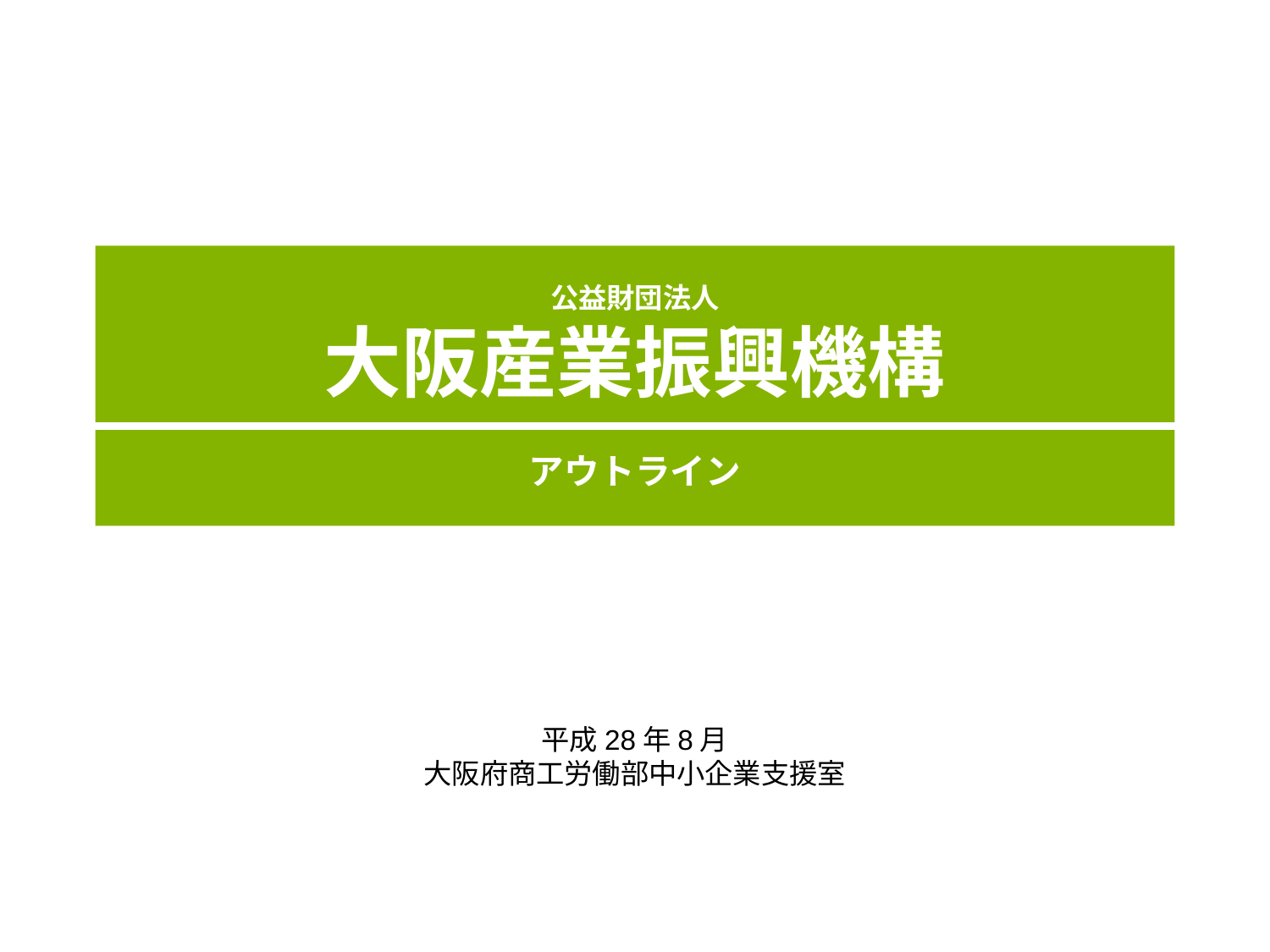

# 公益財団法人 大阪産業振興機構 アウトライン
平成28年8月
大阪府商工労働部中小企業支援室